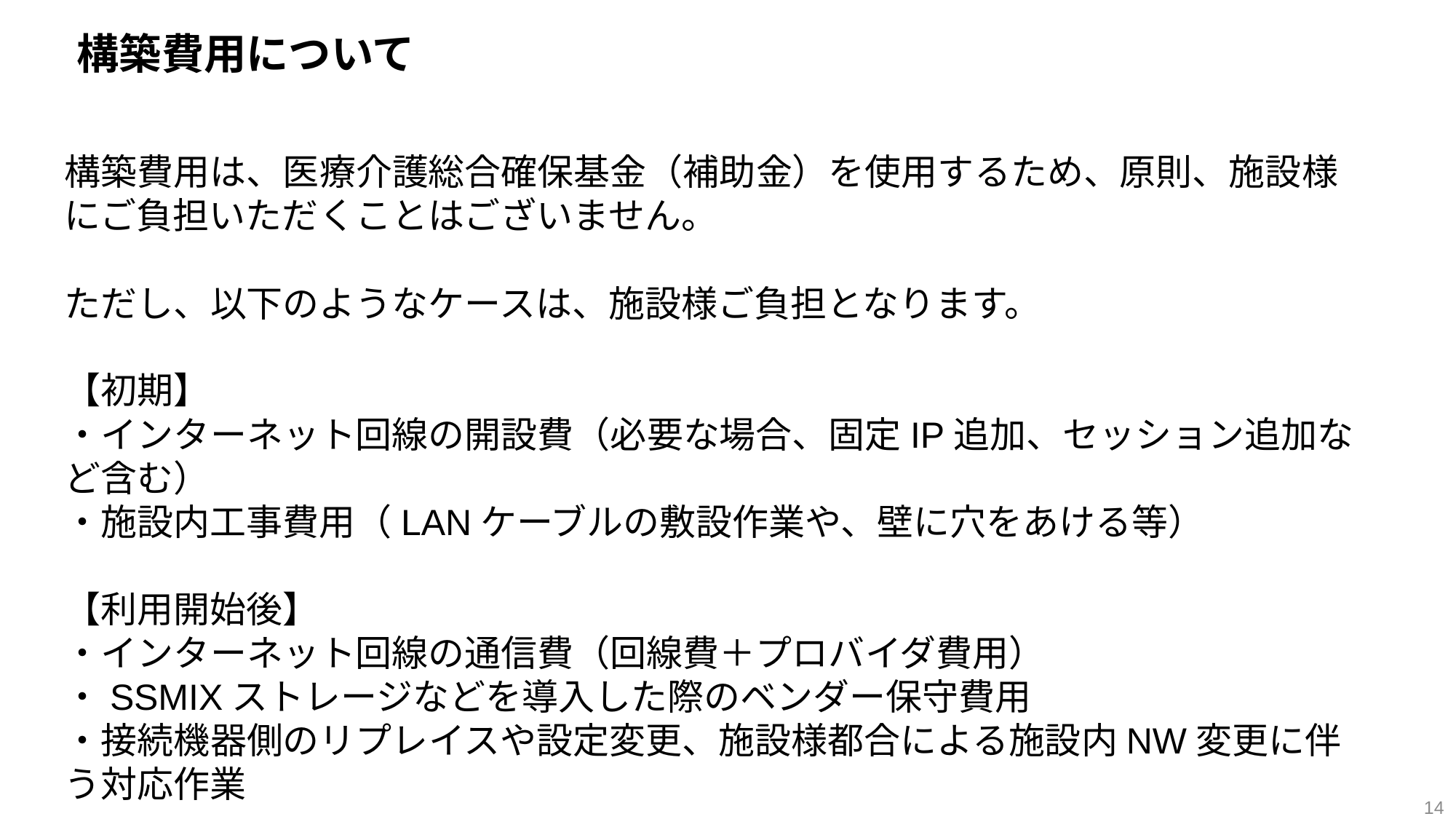

構築費用について
構築費用は、医療介護総合確保基金（補助金）を使用するため、原則、施設様にご負担いただくことはございません。
ただし、以下のようなケースは、施設様ご負担となります。
【初期】
・インターネット回線の開設費（必要な場合、固定IP追加、セッション追加など含む）
・施設内工事費用（LANケーブルの敷設作業や、壁に穴をあける等）
【利用開始後】
・インターネット回線の通信費（回線費＋プロバイダ費用）
・SSMIXストレージなどを導入した際のベンダー保守費用
・接続機器側のリプレイスや設定変更、施設様都合による施設内NW変更に伴う対応作業
14